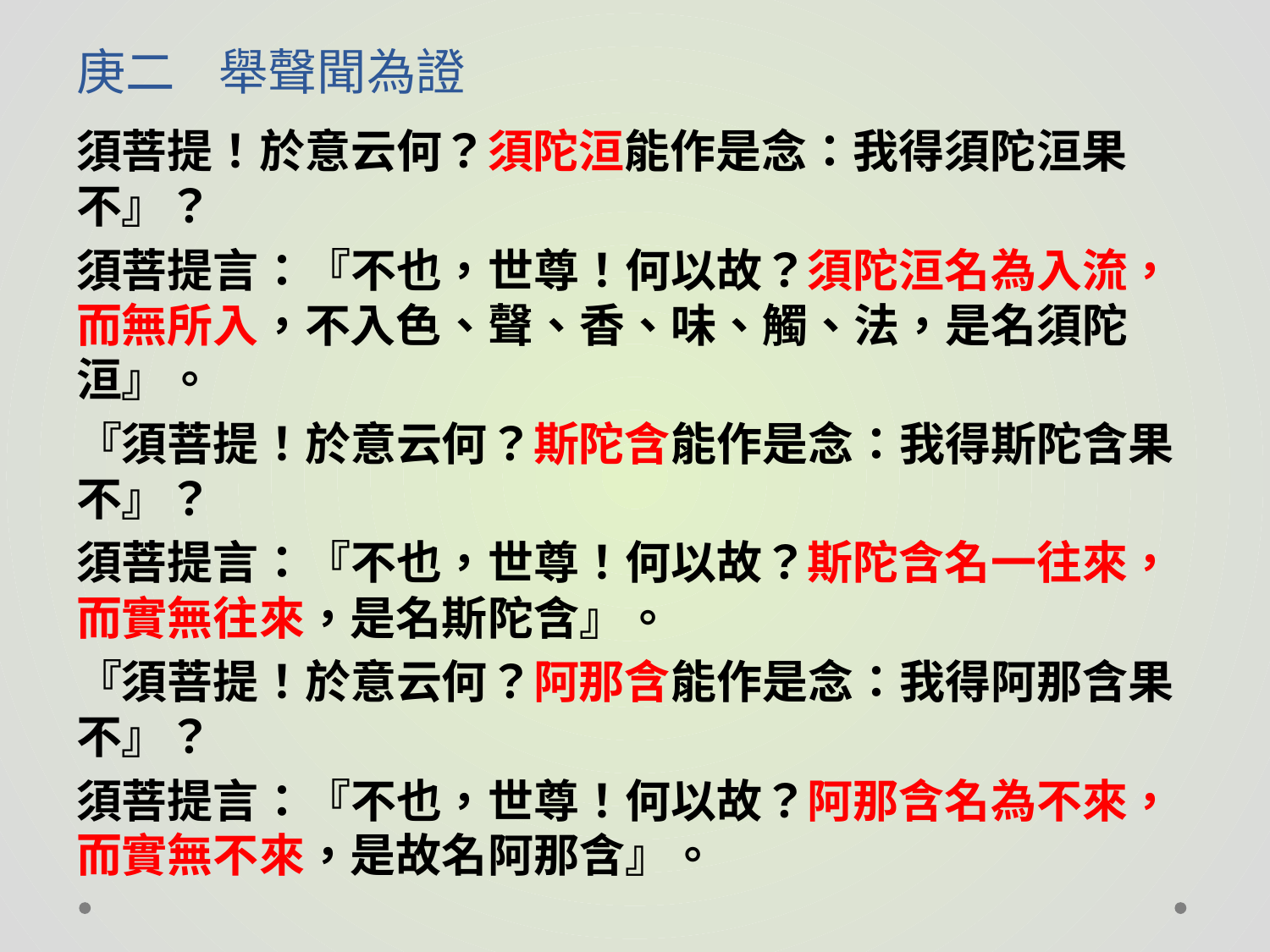

# 庚二    舉聲聞為證
須菩提！於意云何？須陀洹能作是念：我得須陀洹果不』？
須菩提言：『不也，世尊！何以故？須陀洹名為入流，而無所入，不入色、聲、香、味、觸、法，是名須陀洹』。
『須菩提！於意云何？斯陀含能作是念：我得斯陀含果不』？
須菩提言：『不也，世尊！何以故？斯陀含名一往來，而實無往來，是名斯陀含』。
『須菩提！於意云何？阿那含能作是念：我得阿那含果不』？
須菩提言：『不也，世尊！何以故？阿那含名為不來，而實無不來，是故名阿那含』。